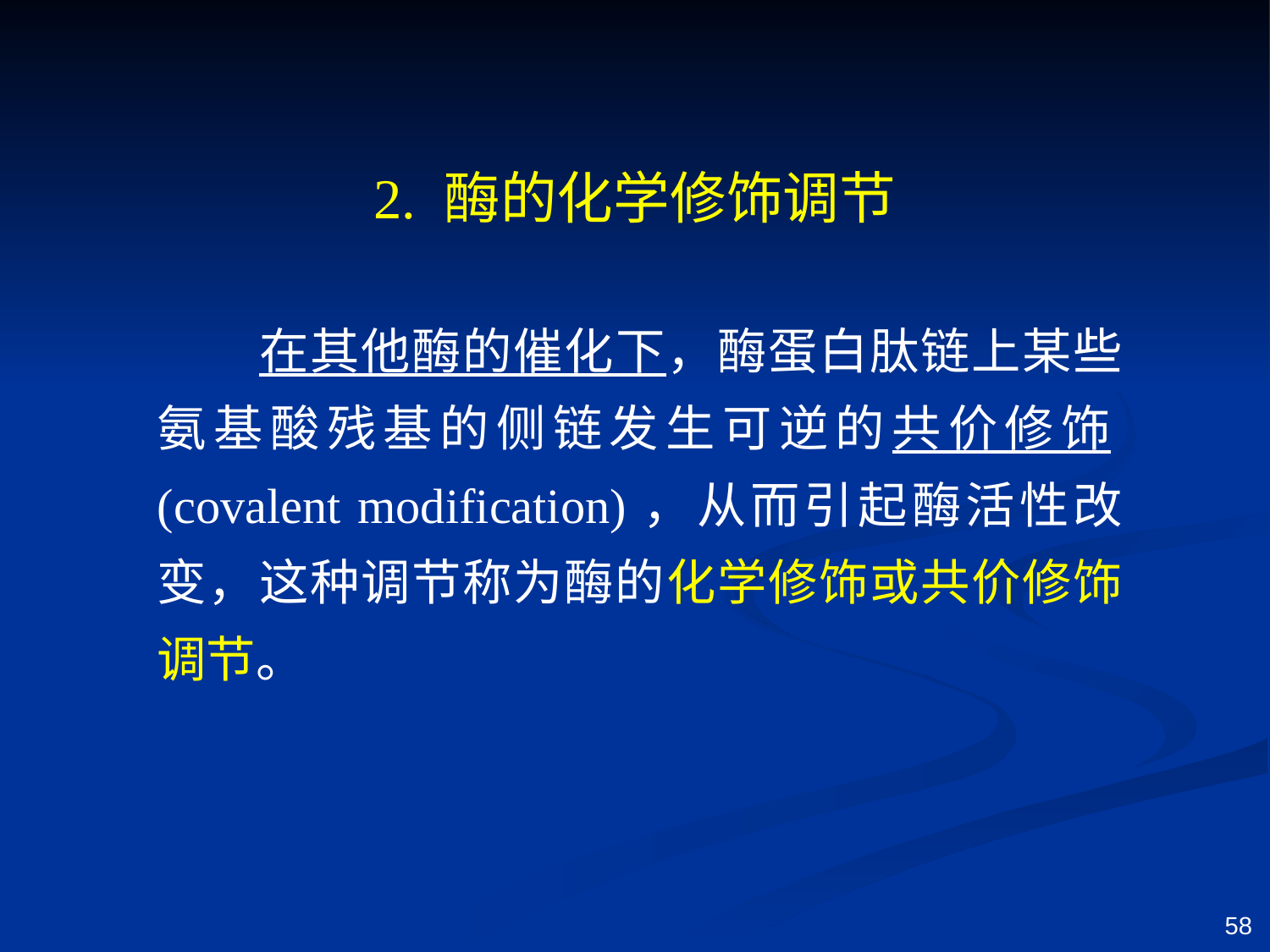

2. 酶的化学修饰调节
       在其他酶的催化下，酶蛋白肽链上某些氨基酸残基的侧链发生可逆的共价修饰(covalent modification)，从而引起酶活性改变，这种调节称为酶的化学修饰或共价修饰调节。
58